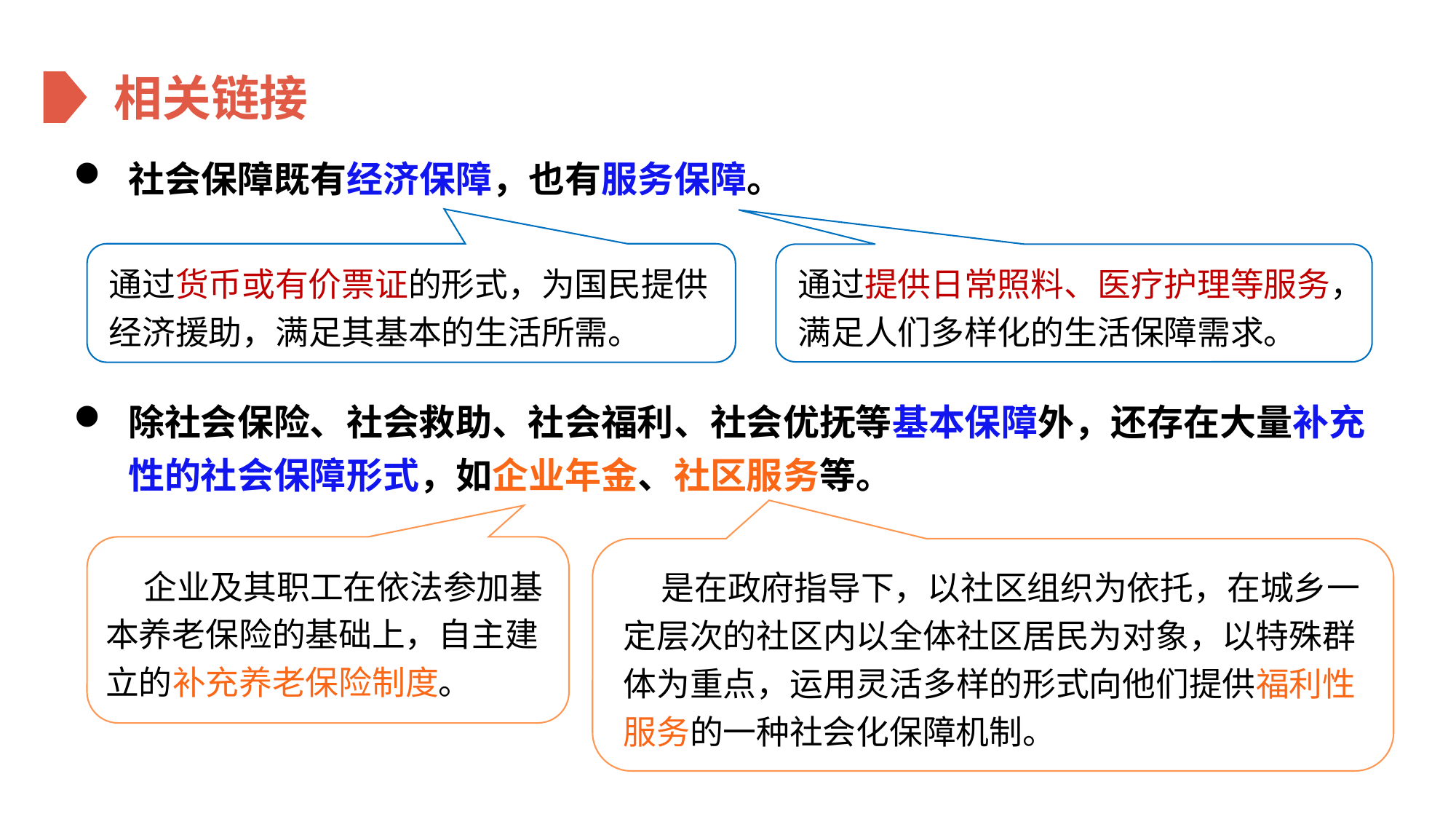

相关链接

社会保障既有经济保障，也有服务保障。

通过货币或有价票证的形式，为国民提供经济援助，满足其基本的生活所需。

通过提供日常照料、医疗护理等服务，满足人们多样化的生活保障需求。
除社会保险、社会救助、社会福利、社会优抚等基本保障外，还存在大量补充性的社会保障形式，如企业年金、社区服务等。

    企业及其职工在依法参加基本养老保险的基础上，自主建立的补充养老保险制度。

    是在政府指导下，以社区组织为依托，在城乡一定层次的社区内以全体社区居民为对象，以特殊群体为重点，运用灵活多样的形式向他们提供福利性服务的一种社会化保障机制。